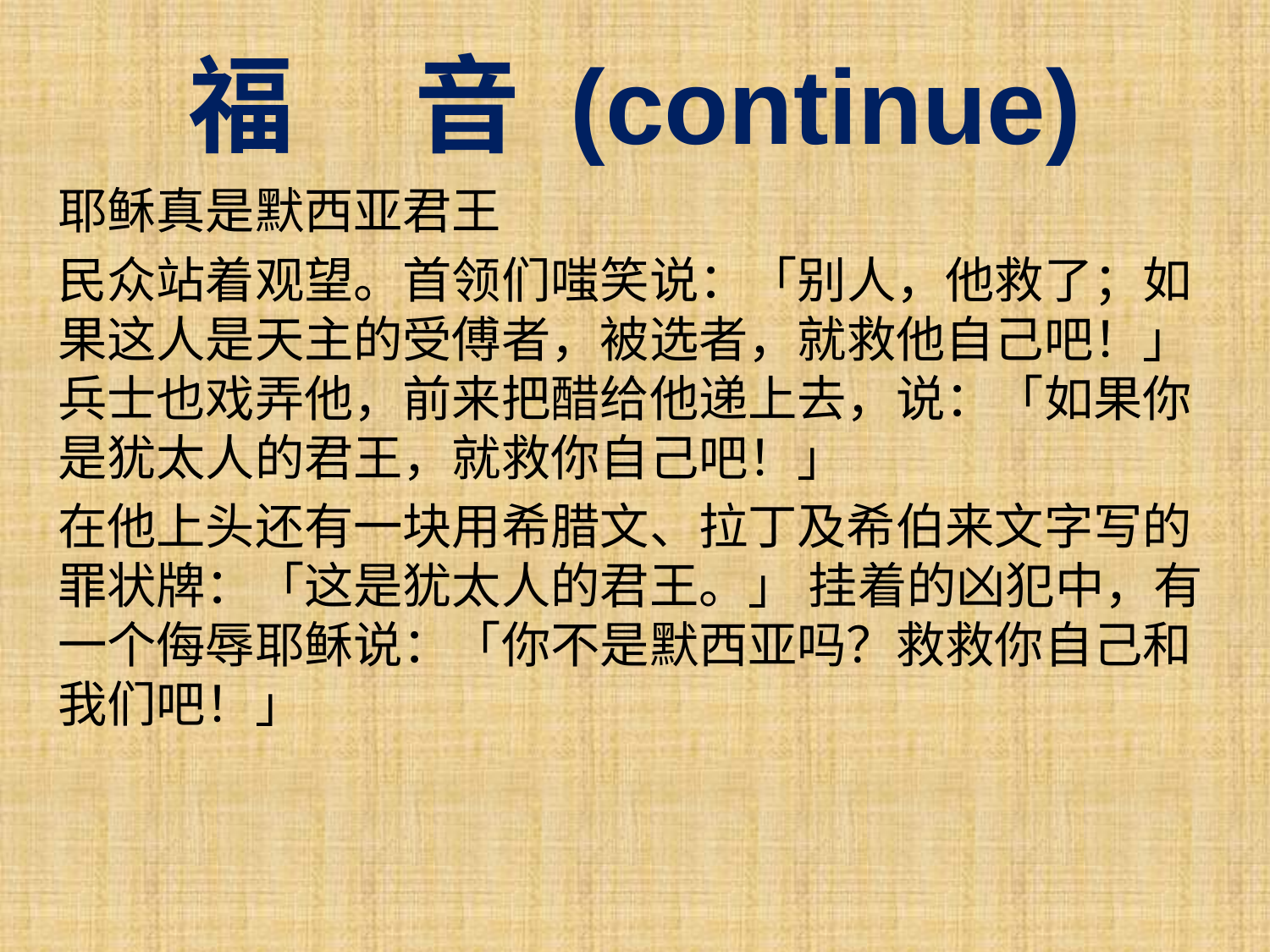

福     音 (continue)
耶稣真是默西亚君王
民众站着观望。首领们嗤笑说：「别人，他救了；如果这人是天主的受傅者，被选者，就救他自己吧！」兵士也戏弄他，前来把醋给他递上去，说：「如果你是犹太人的君王，就救你自己吧！」
在他上头还有一块用希腊文、拉丁及希伯来文字写的罪状牌：「这是犹太人的君王。」 挂着的凶犯中，有一个侮辱耶稣说：「你不是默西亚吗？救救你自己和我们吧！」